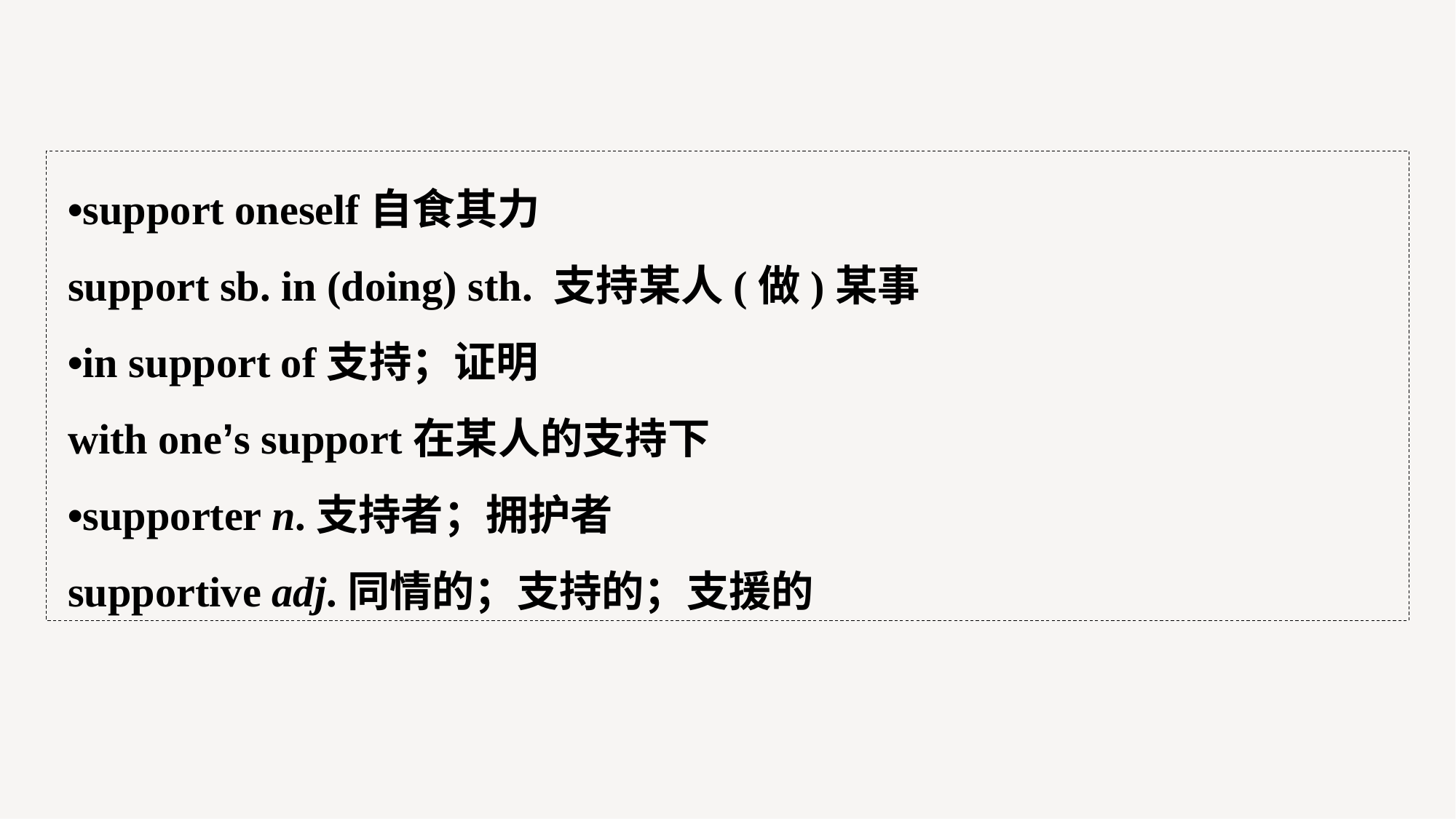

•support oneself自食其力
support sb. in (doing) sth. 支持某人(做)某事
•in support of支持；证明
with one’s support在某人的支持下
•supporter n.支持者；拥护者
supportive adj.同情的；支持的；支援的